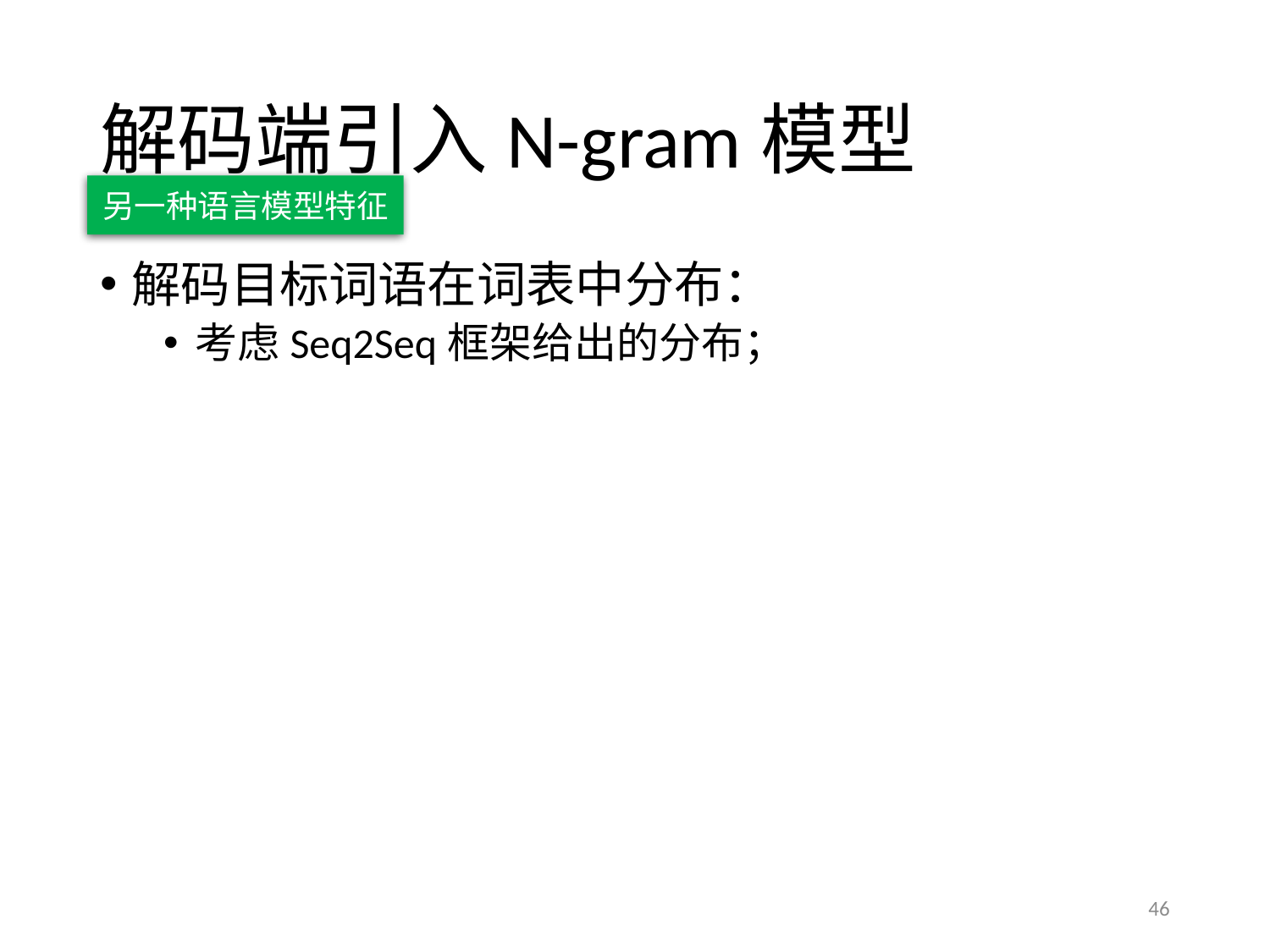

# 解码端引入N-gram模型
另一种语言模型特征
解码目标词语在词表中分布：
考虑Seq2Seq框架给出的分布；
46